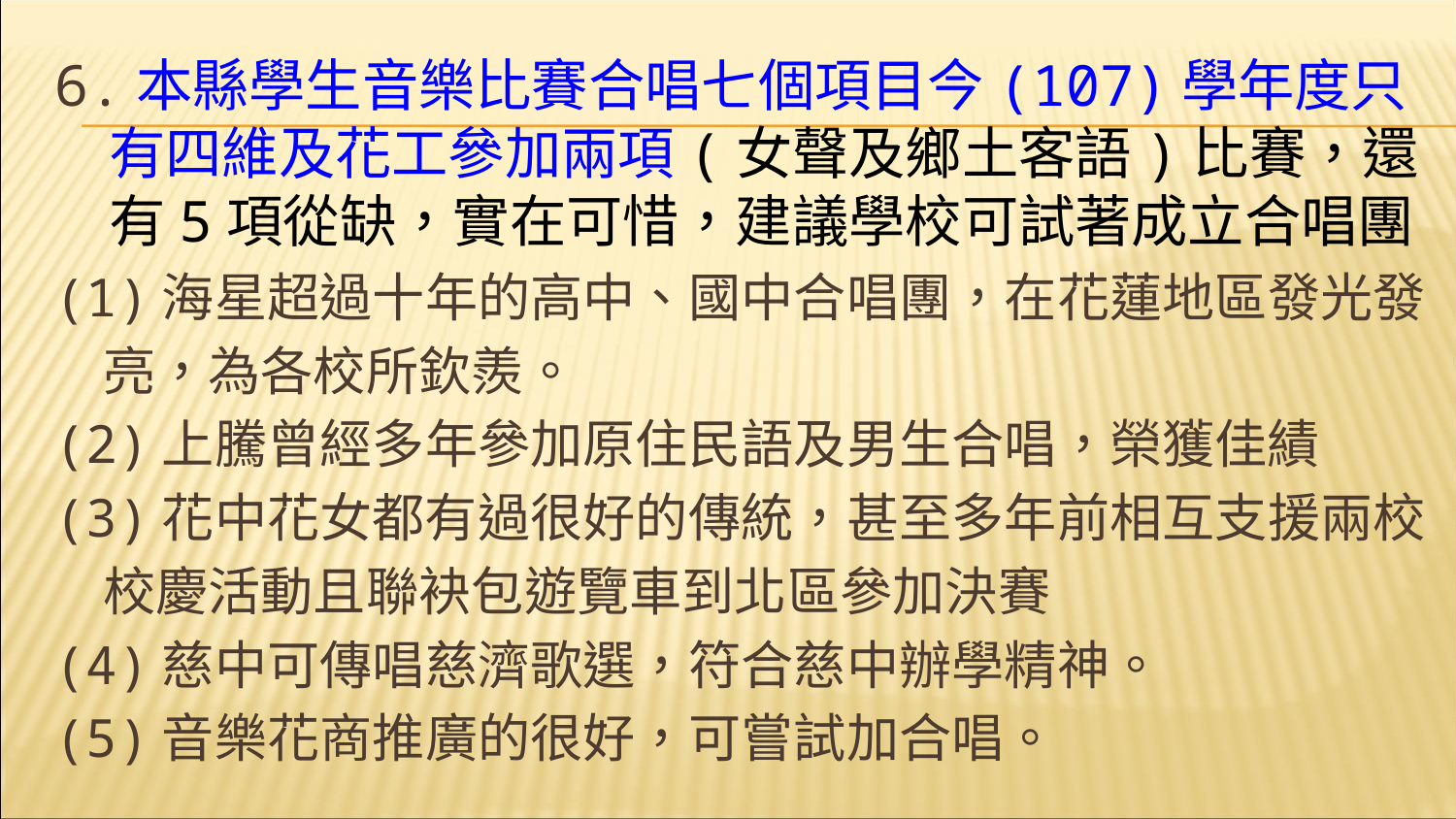

6.本縣學生音樂比賽合唱七個項目今(107)學年度只有四維及花工參加兩項(女聲及鄉土客語)比賽，還有5項從缺，實在可惜，建議學校可試著成立合唱團
(1)海星超過十年的高中、國中合唱團，在花蓮地區發光發
   亮，為各校所欽羨。
(2)上騰曾經多年參加原住民語及男生合唱，榮獲佳績
(3)花中花女都有過很好的傳統，甚至多年前相互支援兩校
   校慶活動且聯袂包遊覽車到北區參加決賽
(4)慈中可傳唱慈濟歌選，符合慈中辦學精神。
(5)音樂花商推廣的很好，可嘗試加合唱。